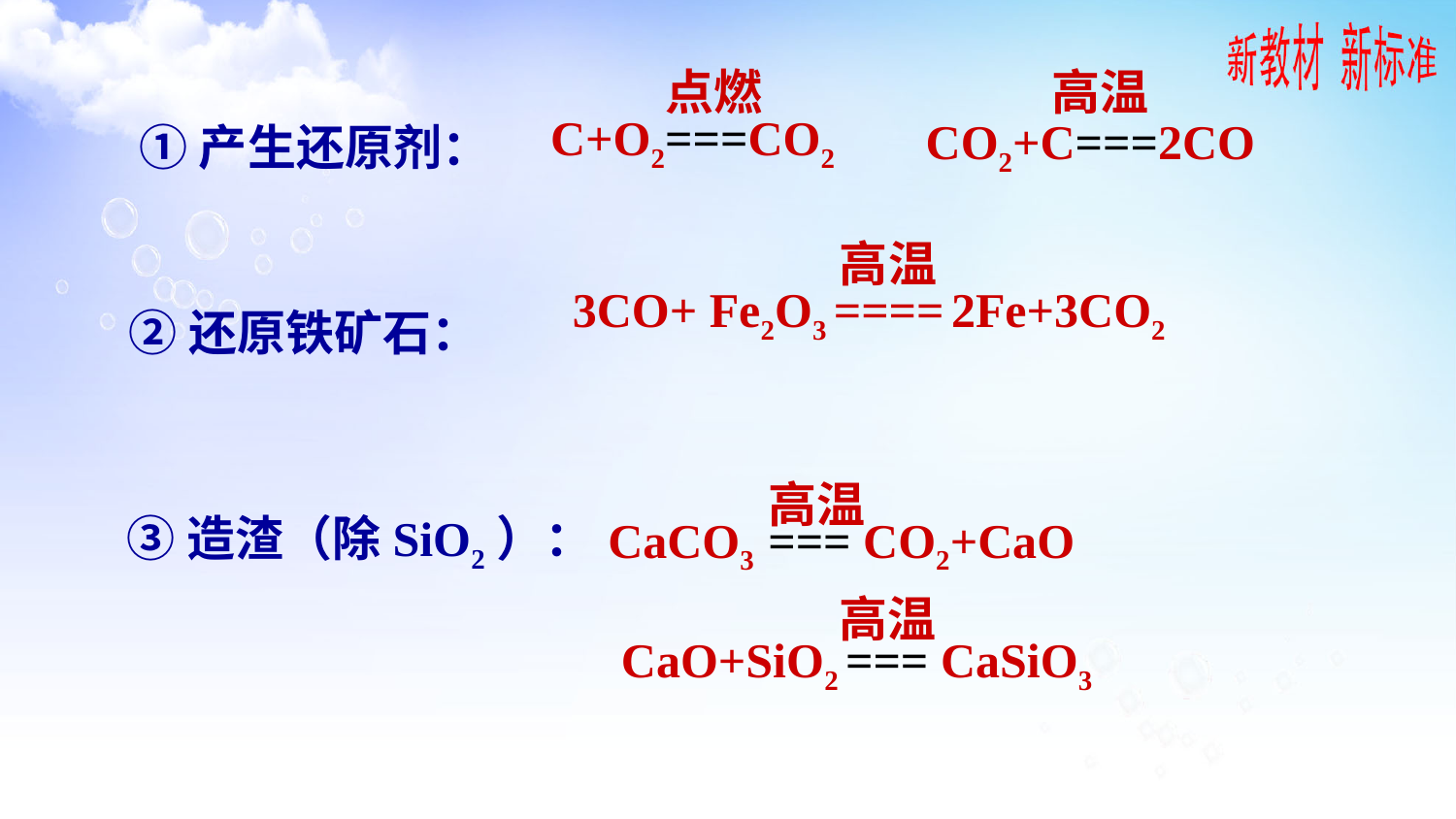

点燃
C+O2===CO2
高温
CO2+C===2CO
①产生还原剂：
高温
3CO+ Fe2O3 ==== 2Fe+3CO2
 ②还原铁矿石：
高温
CaCO3  === CO2+CaO
 ③造渣（除SiO2）：
高温
CaO+SiO2 === CaSiO3